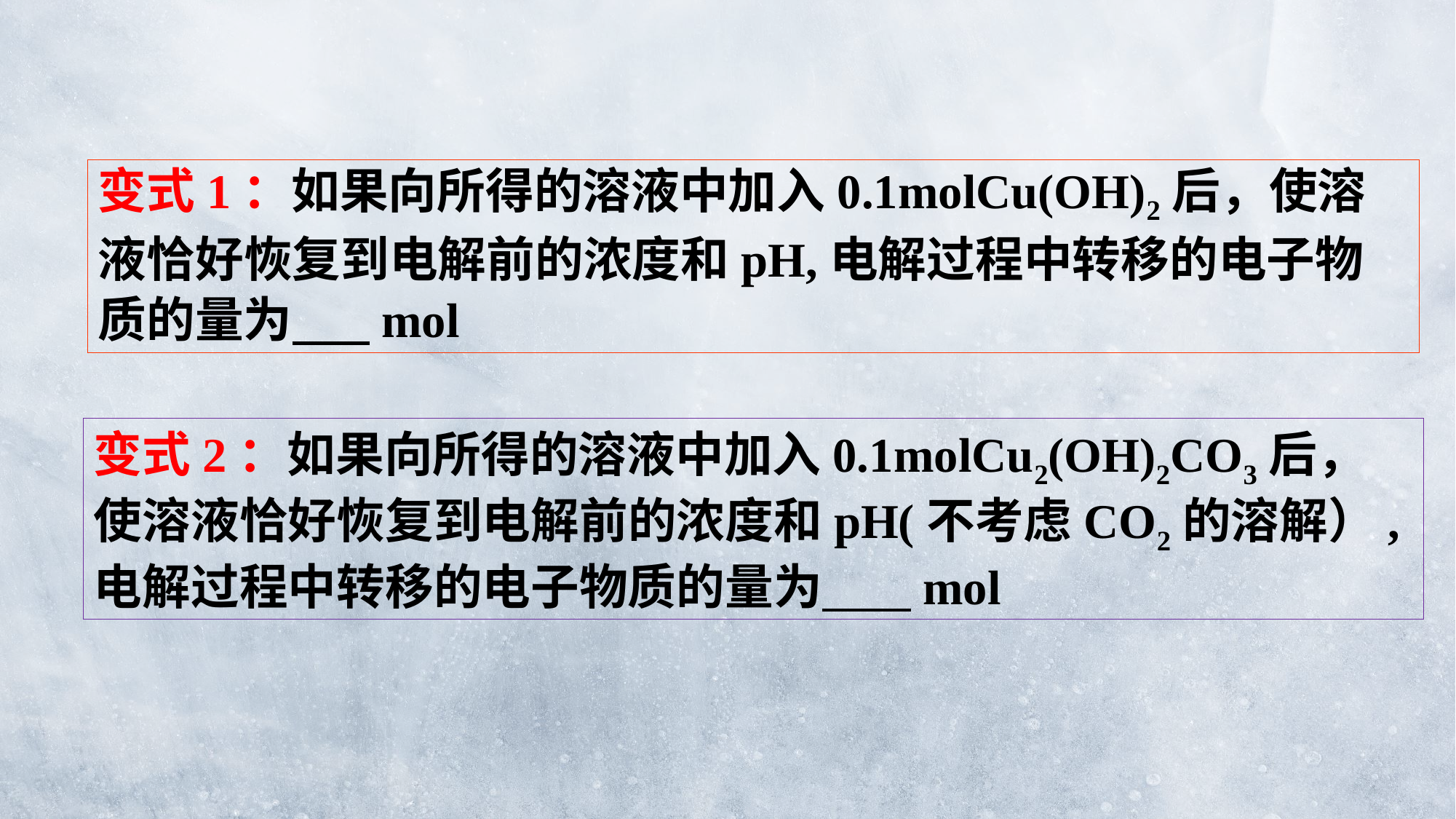

变式1：如果向所得的溶液中加入0.1molCu(OH)2后，使溶液恰好恢复到电解前的浓度和pH,电解过程中转移的电子物质的量为       mol
变式2：如果向所得的溶液中加入0.1molCu2(OH)2CO3后，使溶液恰好恢复到电解前的浓度和pH(不考虑CO2的溶解）,电解过程中转移的电子物质的量为        mol